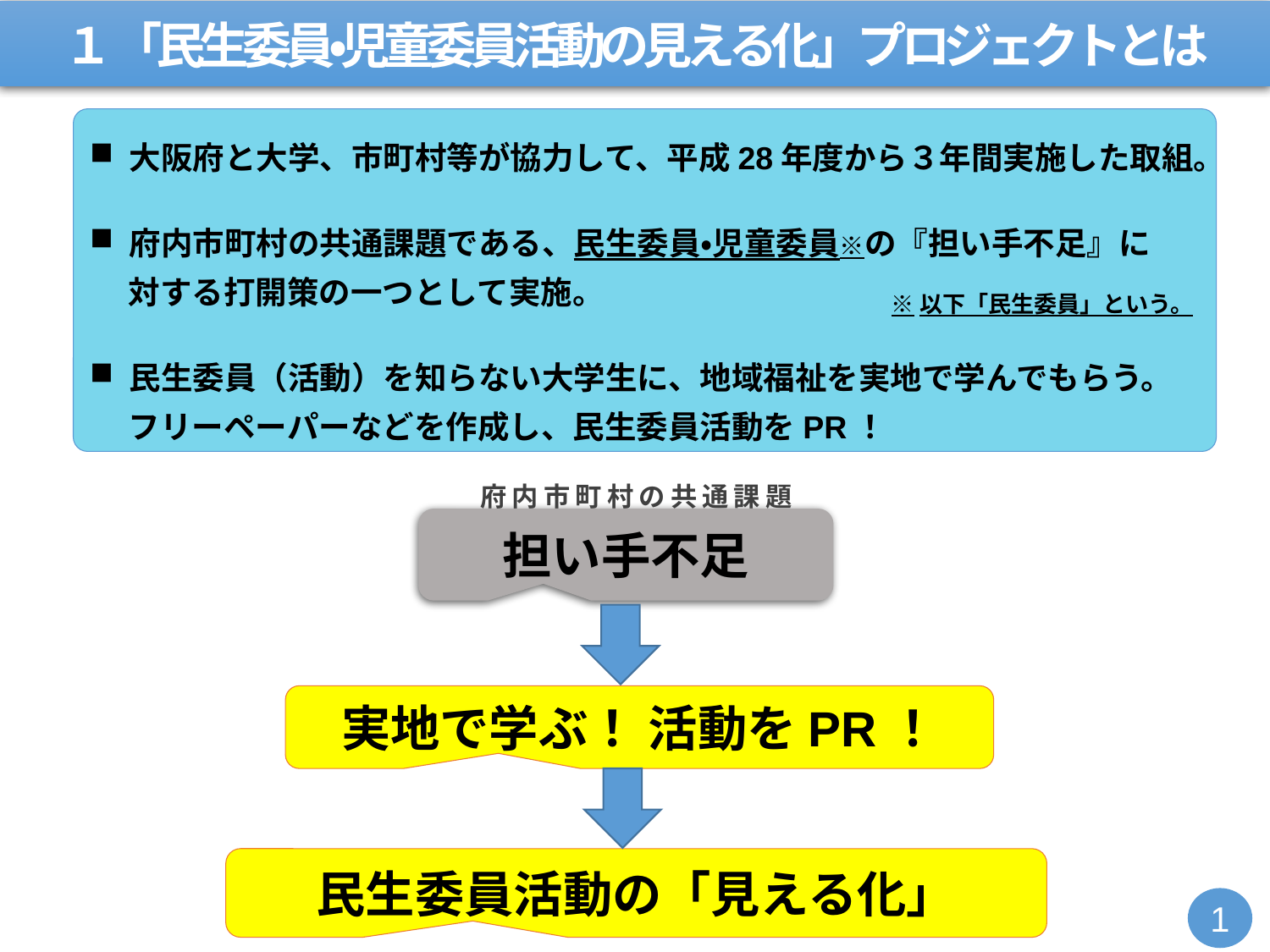

１「民生委員・児童委員活動の見える化」プロジェクトとは
大阪府と大学、市町村等が協力して、平成28年度から３年間実施した取組。

府内市町村の共通課題である、民生委員・児童委員※の『担い手不足』に
　 対する打開策の一つとして実施。

民生委員（活動）を知らない大学生に、地域福祉を実地で学んでもらう。
　 フリーペーパーなどを作成し、民生委員活動をPR！
※以下「民生委員」という。
府内市町村の共通課題
担い手不足

実地で学ぶ！ 活動をPR！

民生委員活動の「見える化」
1